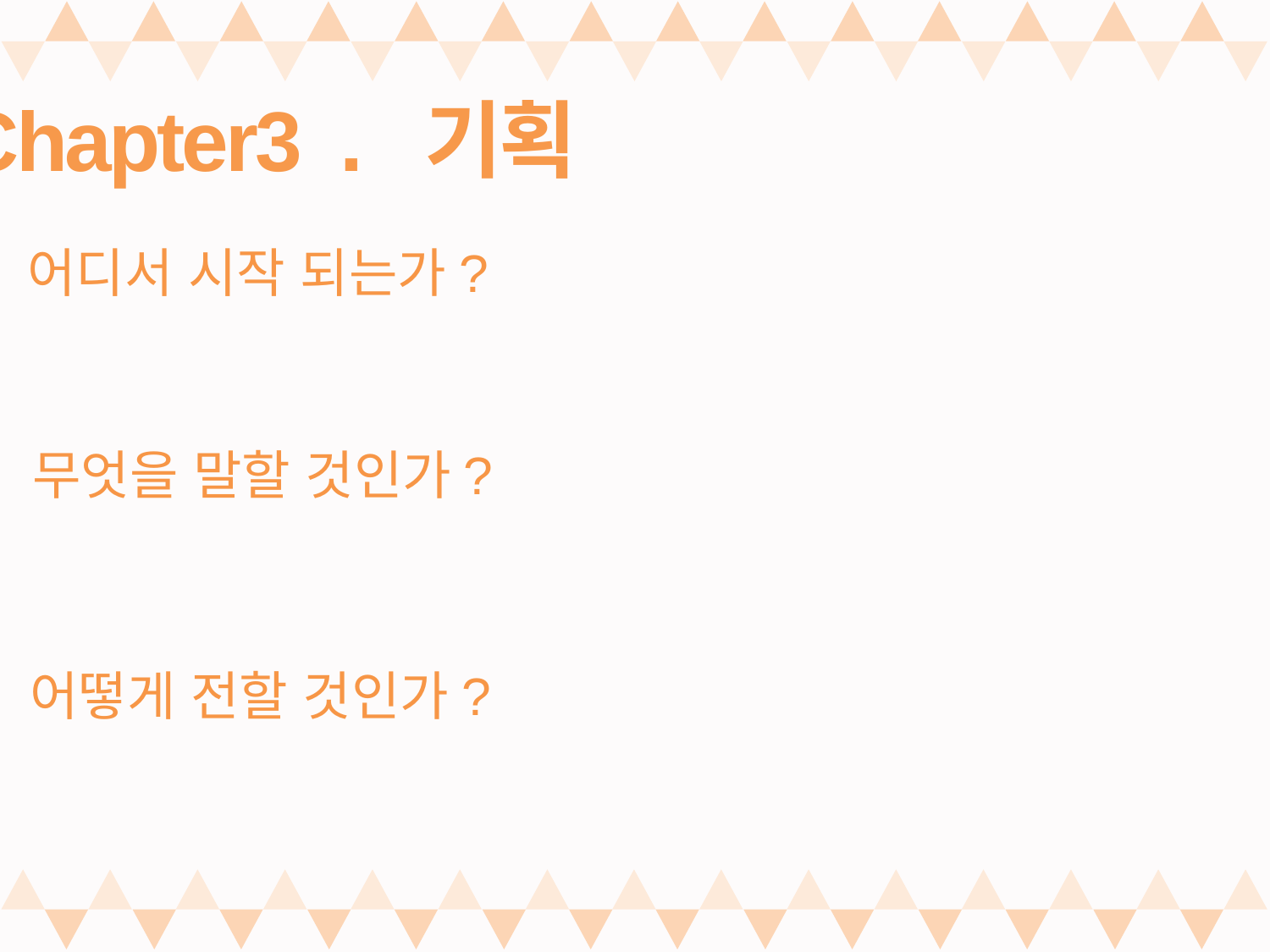

Chapter3  .  기획
어디서 시작 되는가?

무엇을 말할 것인가?
어떻게 전할 것인가?